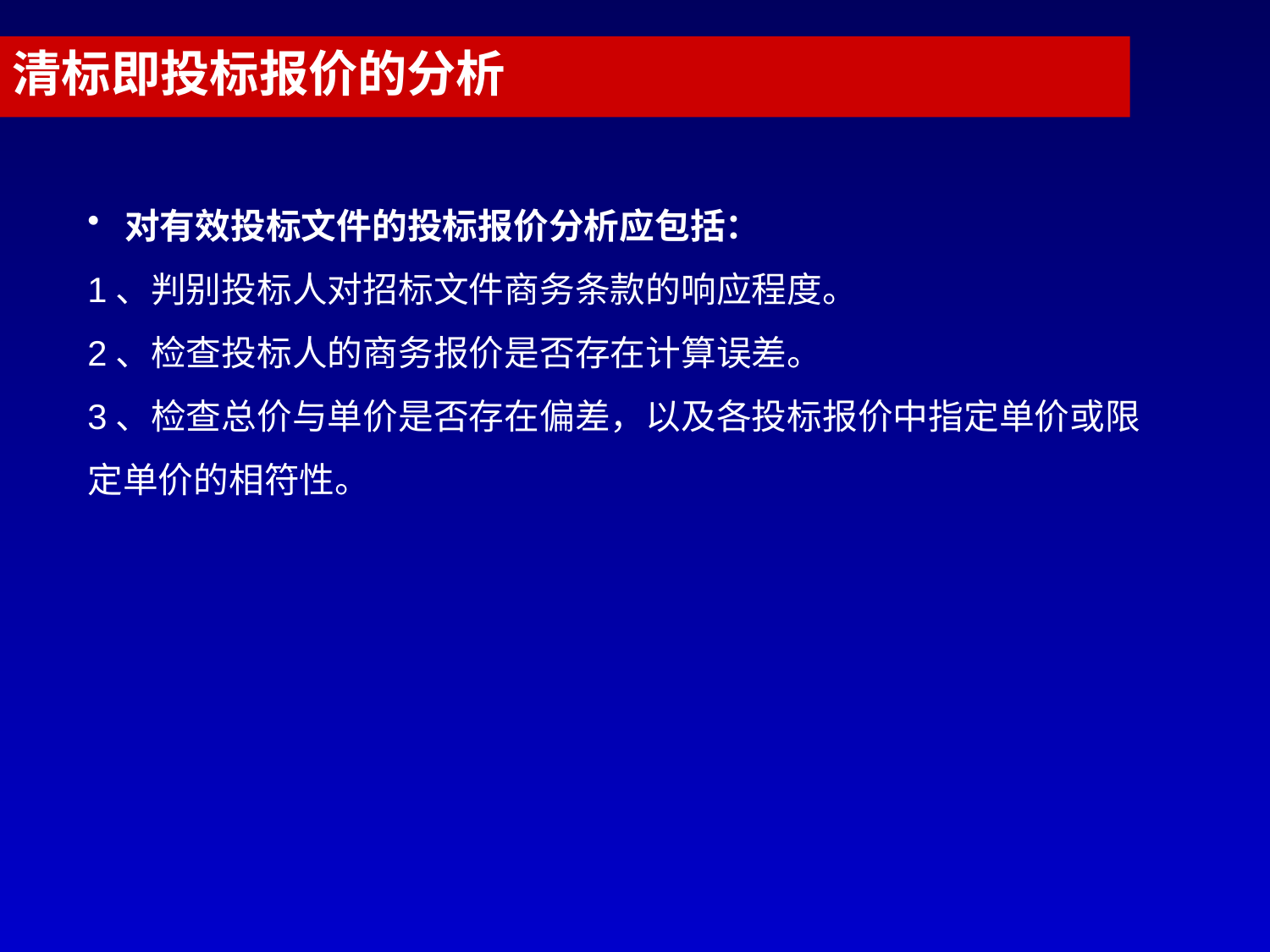

清标即投标报价的分析
  对有效投标文件的投标报价分析应包括：
1、判别投标人对招标文件商务条款的响应程度。
2、检查投标人的商务报价是否存在计算误差。
3、检查总价与单价是否存在偏差，以及各投标报价中指定单价或限定单价的相符性。
58